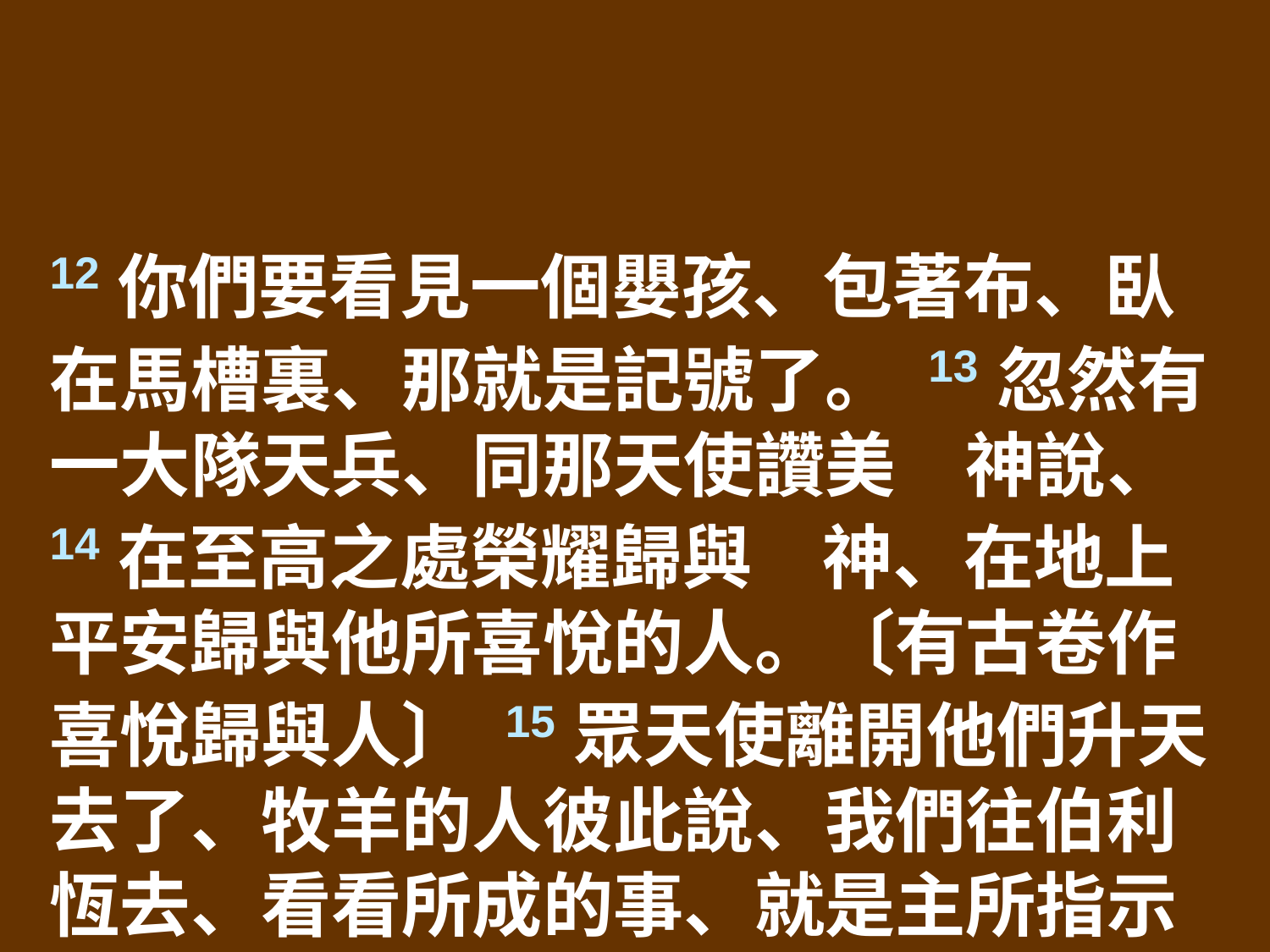

12你們要看見一個嬰孩、包著布、臥在馬槽裏、那就是記號了。 13忽然有一大隊天兵、同那天使讚美　神說、 14在至高之處榮耀歸與　神、在地上平安歸與他所喜悅的人。〔有古卷作喜悅歸與人〕 15眾天使離開他們升天去了、牧羊的人彼此說、我們往伯利恆去、看看所成的事、就是主所指示我們的。 16他們急忙去了、就尋見馬利亞和約瑟、又有那嬰孩臥在馬槽裏。